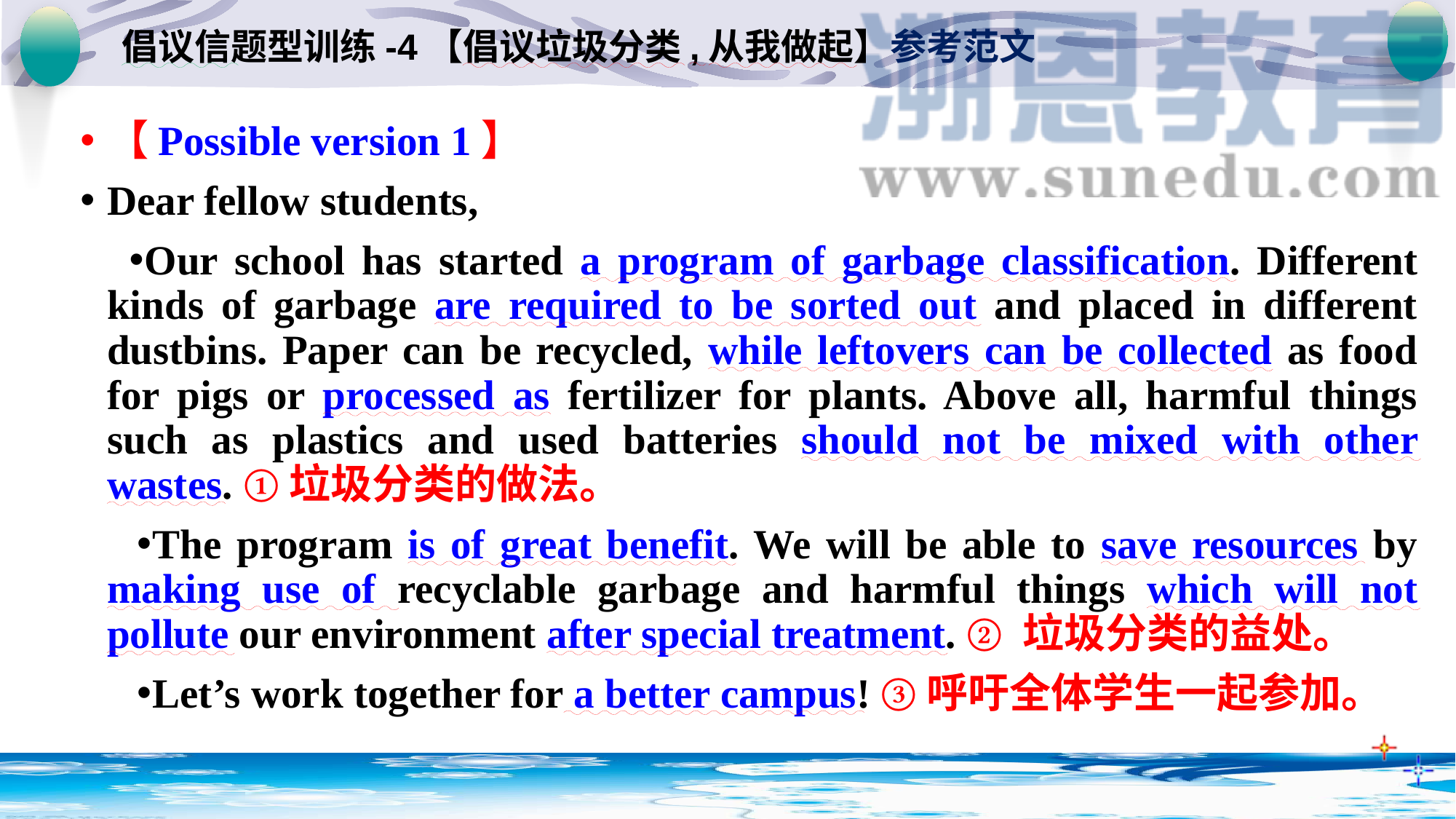

倡议信题型训练-4【倡议垃圾分类,从我做起】参考范文
【Possible version 1】
Dear fellow students,
Our school has started a program of garbage classification. Different kinds of garbage are required to be sorted out and placed in different dustbins. Paper can be recycled, while leftovers can be collected as food for pigs or processed as fertilizer for plants. Above all, harmful things such as plastics and used batteries should not be mixed with other wastes. ①垃圾分类的做法。
The program is of great benefit. We will be able to save resources by making use of recyclable garbage and harmful things which will not pollute our environment after special treatment. ② 垃圾分类的益处。
Let’s work together for a better campus! ③呼吁全体学生一起参加。